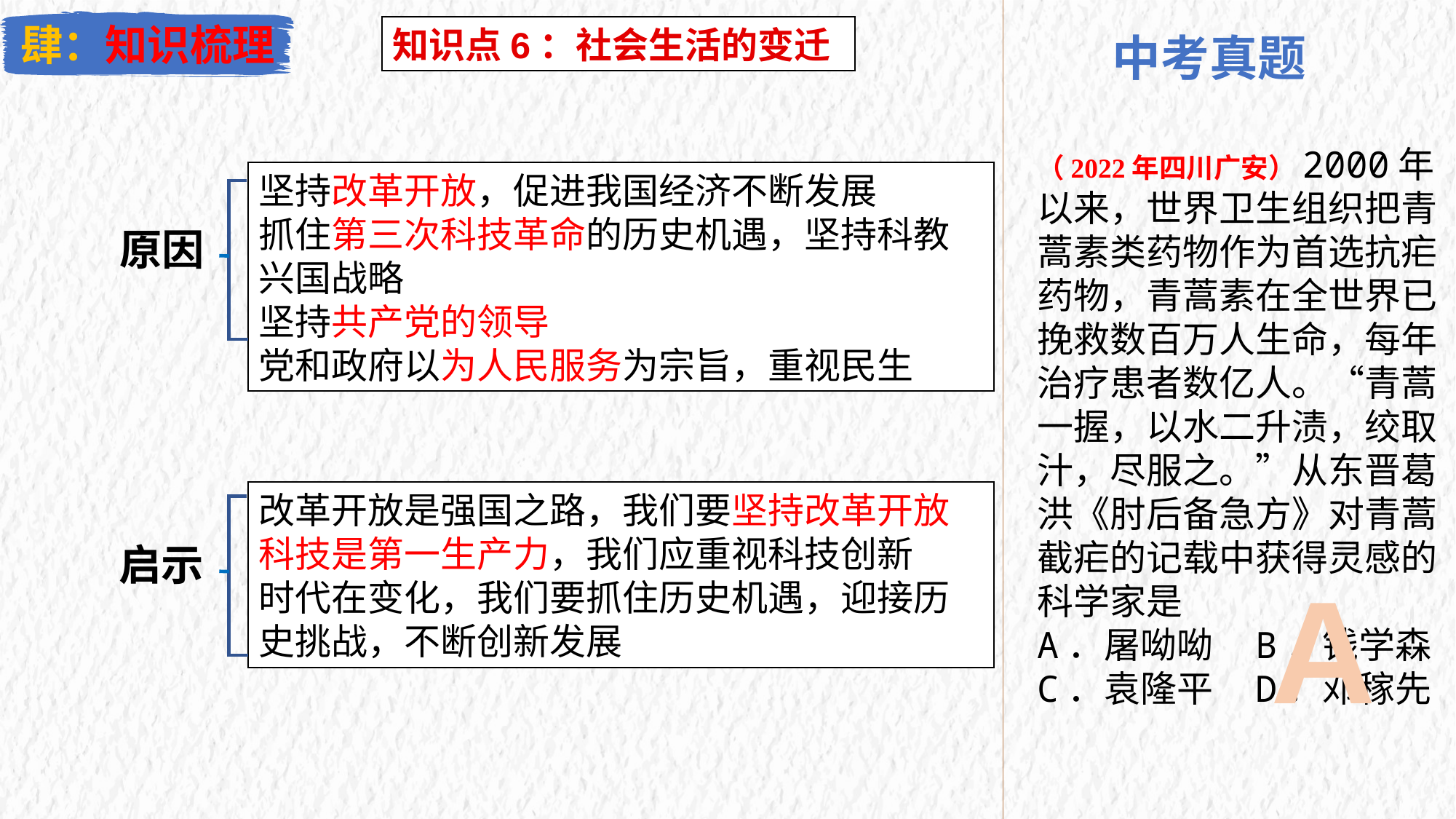

肆：知识梳理
知识点6：社会生活的变迁
中考真题
（2022年四川广安）2000年以来，世界卫生组织把青蒿素类药物作为首选抗疟药物，青蒿素在全世界已挽救数百万人生命，每年治疗患者数亿人。“青蒿一握，以水二升渍，绞取汁，尽服之。”从东晋葛洪《肘后备急方》对青蒿截疟的记载中获得灵感的科学家是A．屠呦呦	B．钱学森
C．袁隆平	D．邓稼先
坚持改革开放，促进我国经济不断发展
抓住第三次科技革命的历史机遇，坚持科教兴国战略
坚持共产党的领导
党和政府以为人民服务为宗旨，重视民生

原因
改革开放是强国之路，我们要坚持改革开放
科技是第一生产力，我们应重视科技创新
时代在变化，我们要抓住历史机遇，迎接历史挑战，不断创新发展

启示
A